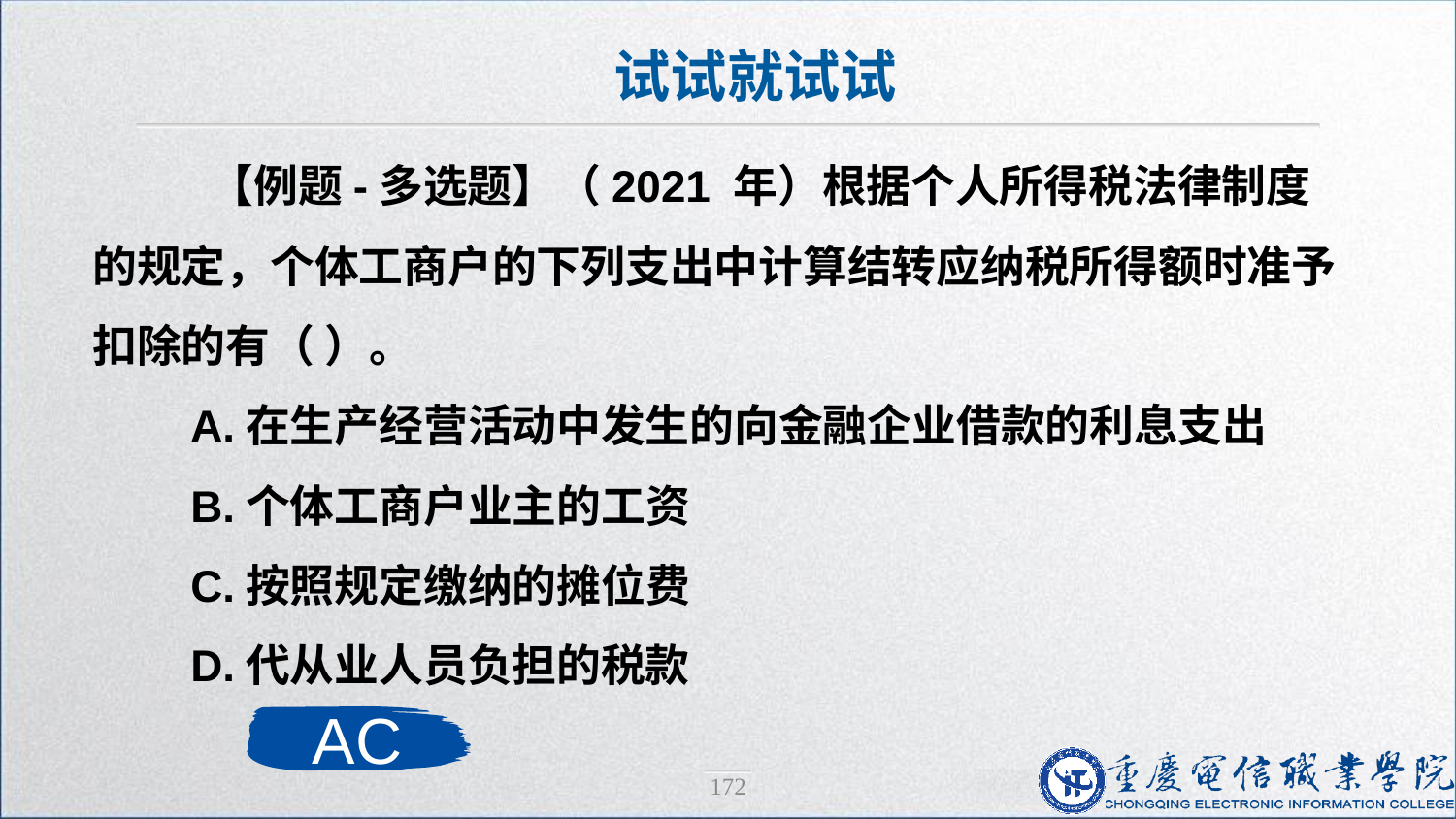

试试就试试
  【例题-多选题】（2021 年）根据个人所得税法律制度的规定，个体工商户的下列支出中计算结转应纳税所得额时准予扣除的有（ ）。
 A.在生产经营活动中发生的向金融企业借款的利息支出
 B.个体工商户业主的工资
 C.按照规定缴纳的摊位费
 D.代从业人员负担的税款
AC

172